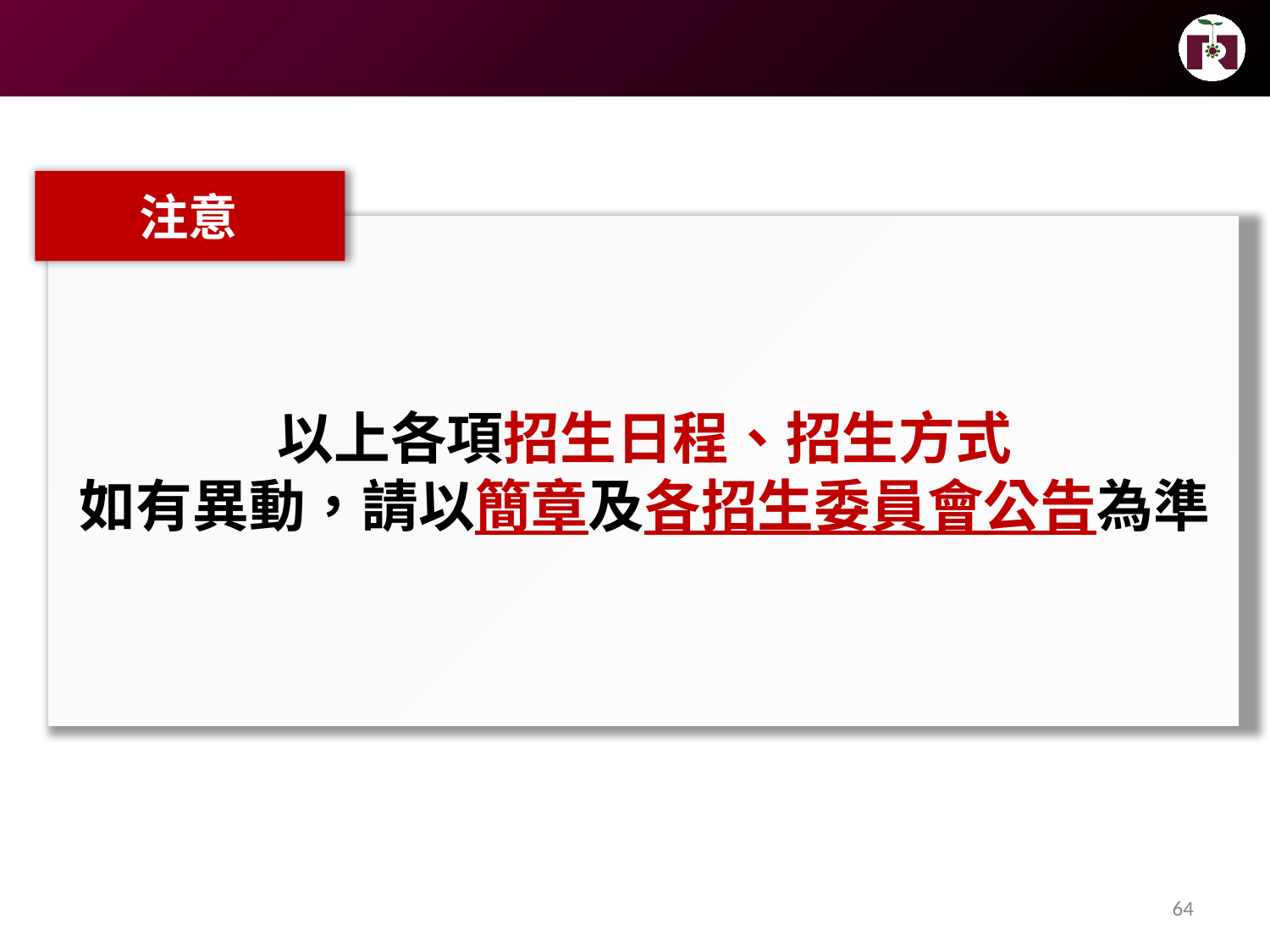

注意

以上各項招生日程、招生方式
如有異動，請以簡章及各招生委員會公告為準
64